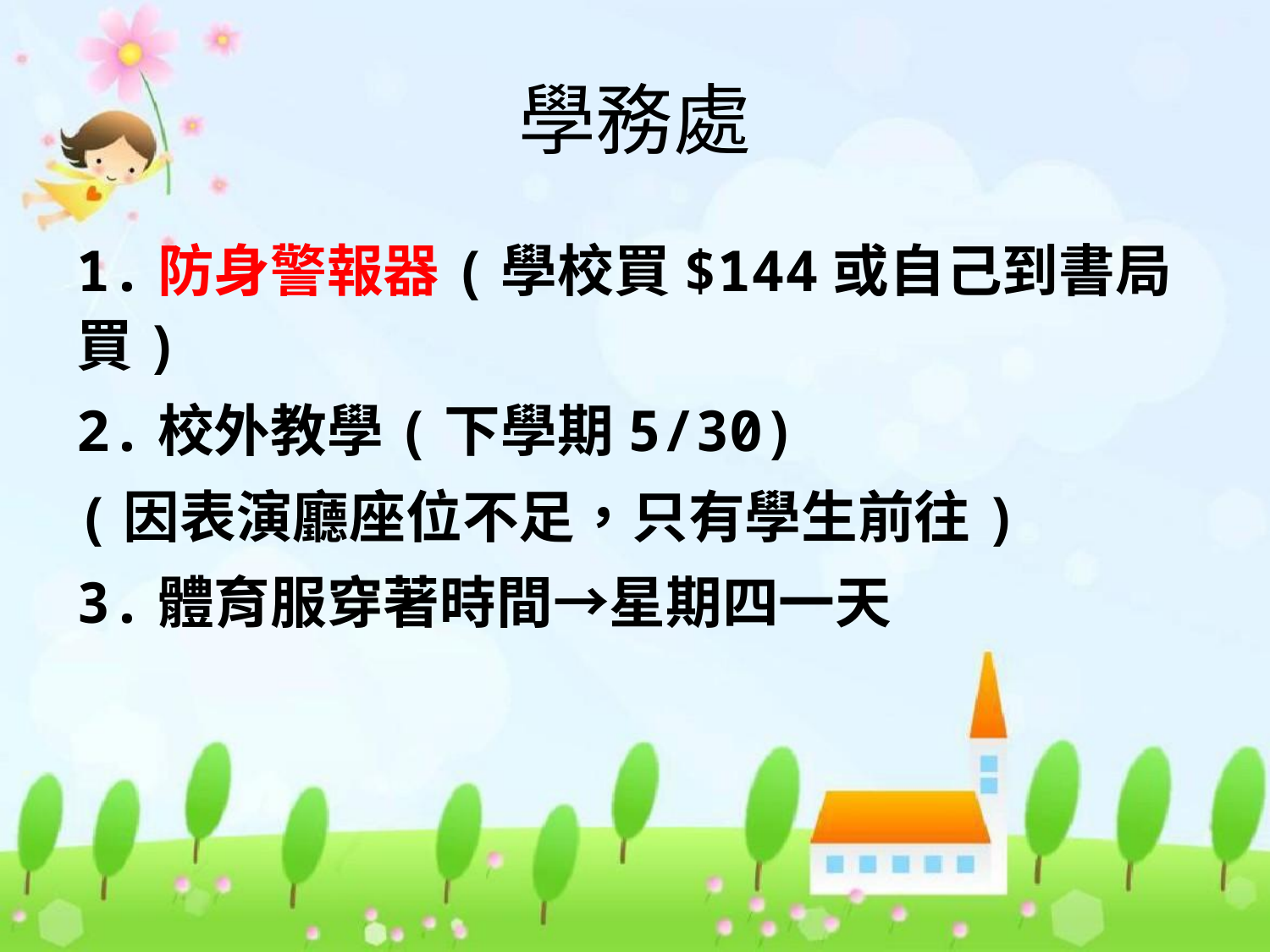

# 學務處
1.防身警報器(學校買$144或自己到書局買)
2.校外教學(下學期5/30)
(因表演廳座位不足，只有學生前往)
3.體育服穿著時間→星期四一天